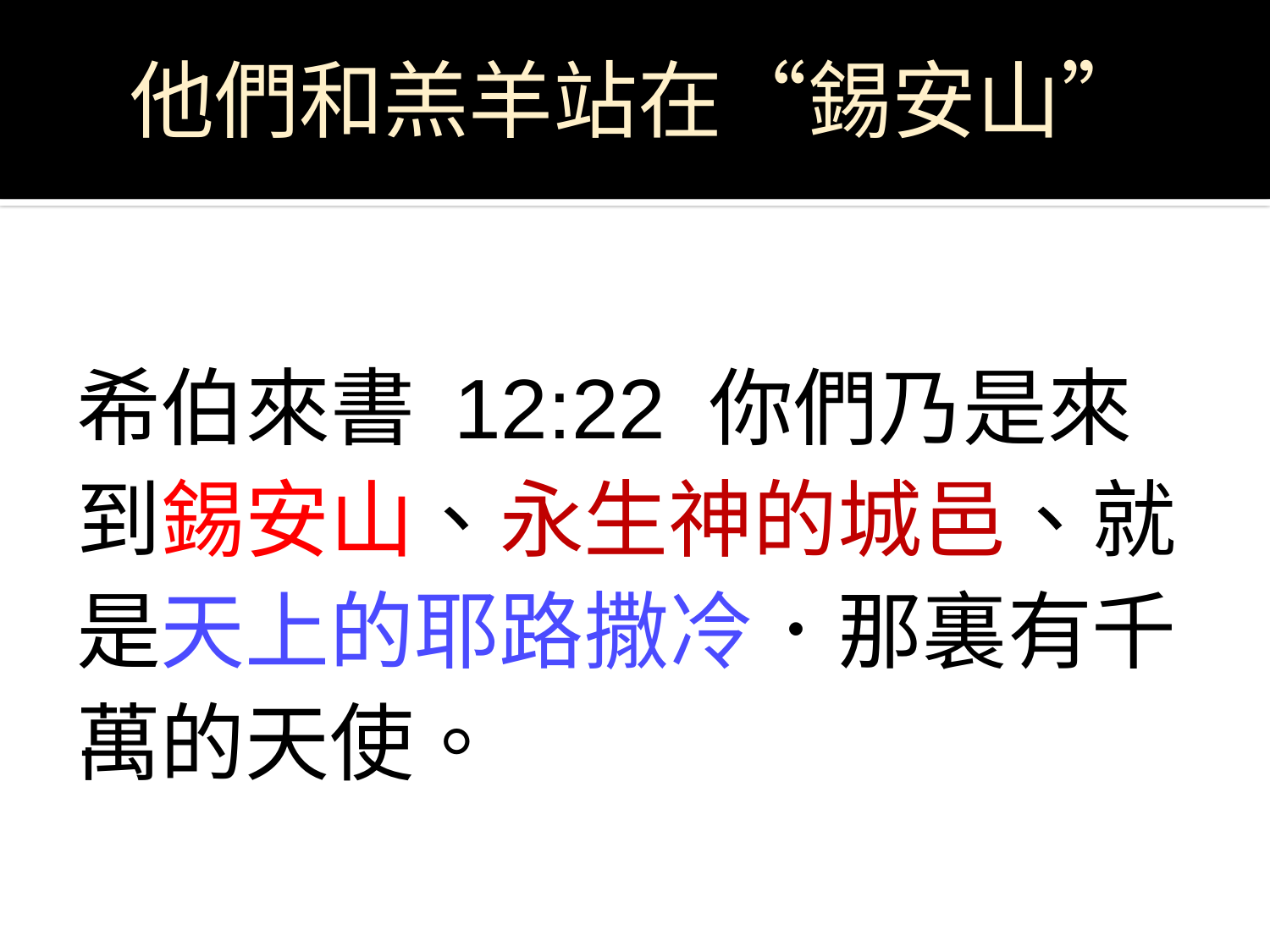

# 他們和羔羊站在“錫安山”
希伯來書 12:22 你們乃是來到錫安山、永生神的城邑、就是天上的耶路撒冷．那裏有千萬的天使。